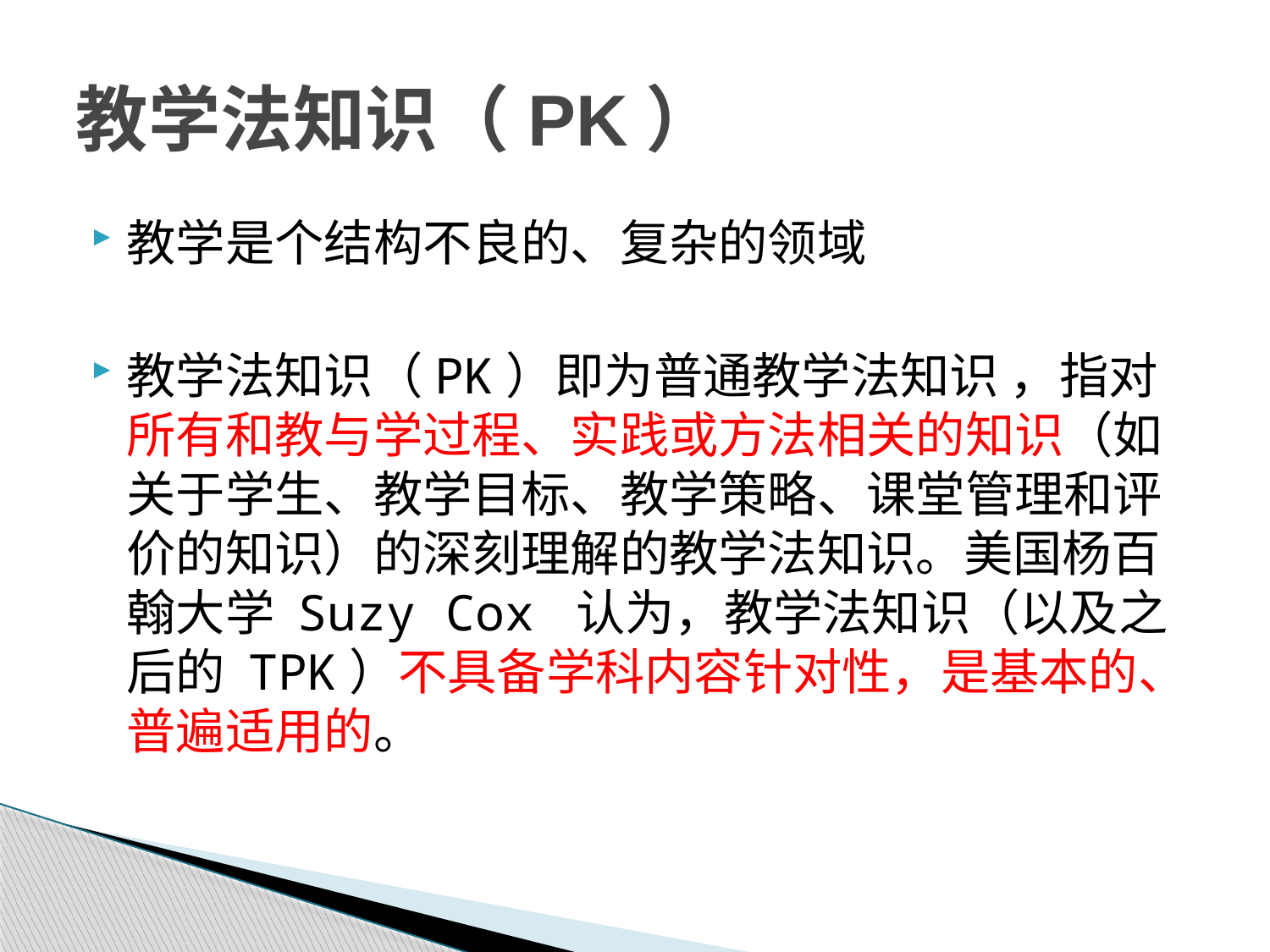

# 教学法知识（PK）
教学是个结构不良的、复杂的领域

教学法知识（PK）即为普通教学法知识 ，指对所有和教与学过程、实践或方法相关的知识（如关于学生、教学目标、教学策略、课堂管理和评价的知识）的深刻理解的教学法知识。美国杨百翰大学 Suzy Cox 认为，教学法知识（以及之后的 TPK）不具备学科内容针对性，是基本的、普遍适用的。